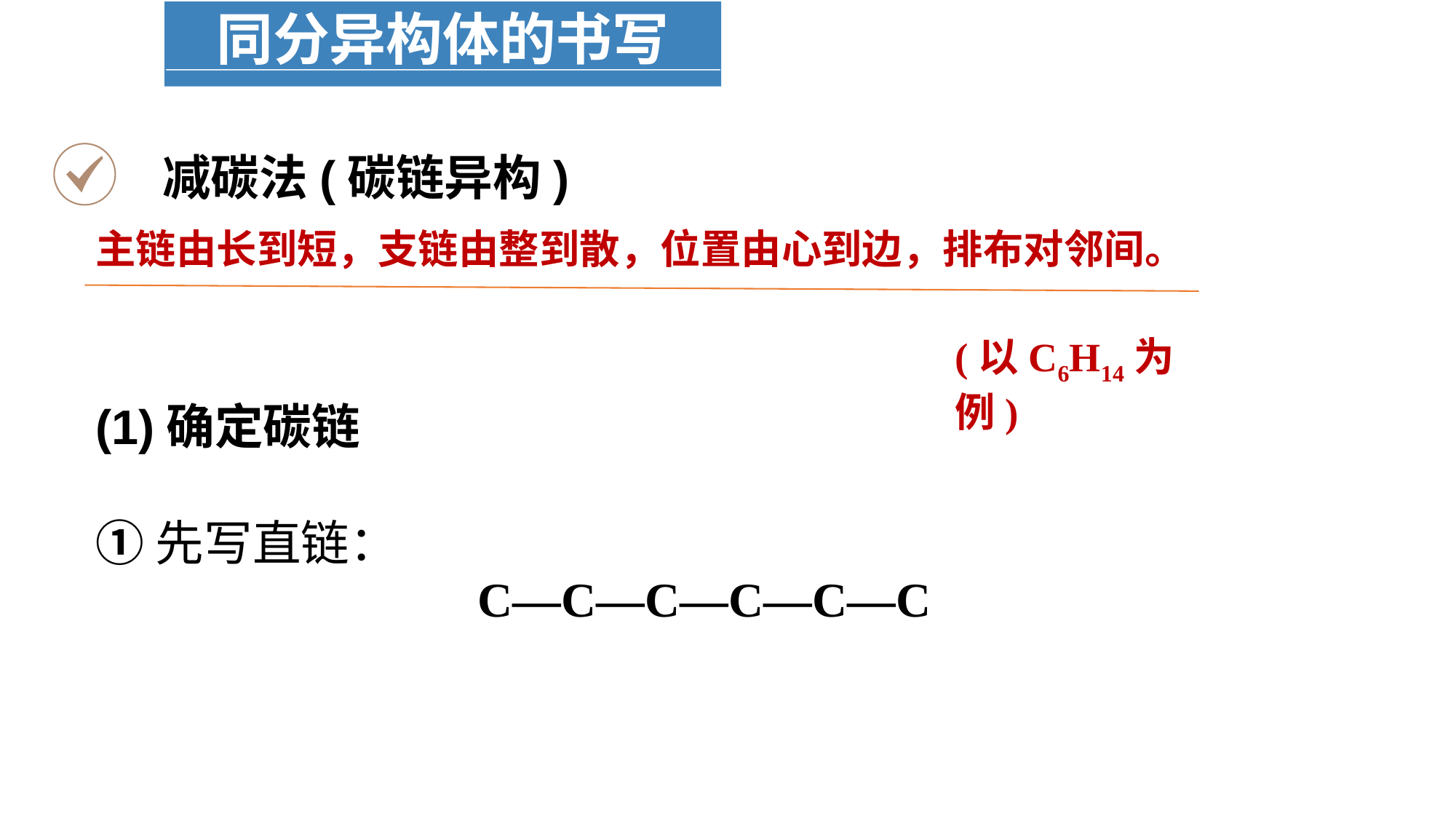

同分异构体的书写

减碳法(碳链异构)

主链由长到短，支链由整到散，位置由心到边，排布对邻间。
(以C6H14为例)
(1)确定碳链①先写直链：
C—C—C—C—C—C